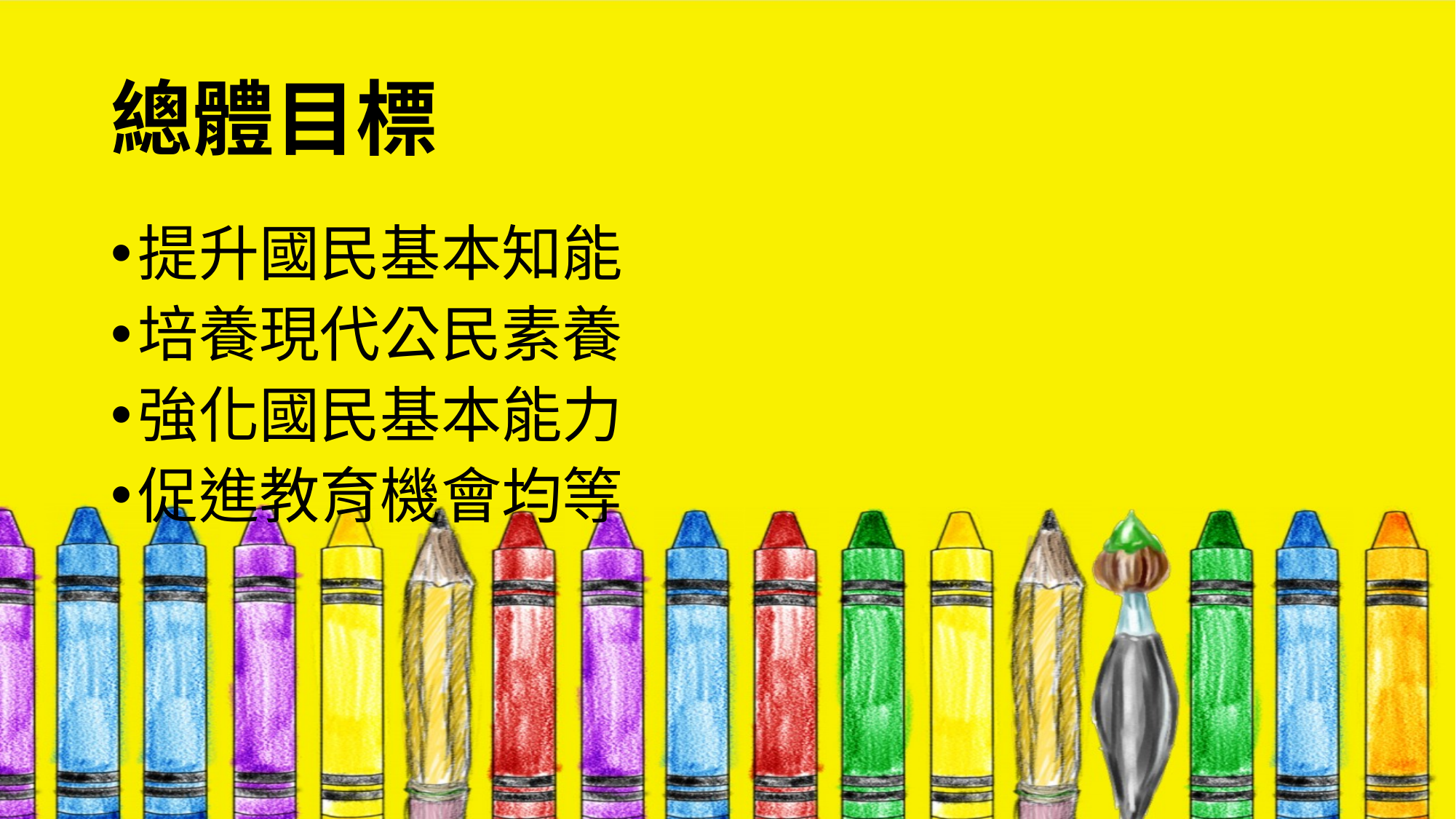

# 總體目標
提升國民基本知能
培養現代公民素養
強化國民基本能力
促進教育機會均等